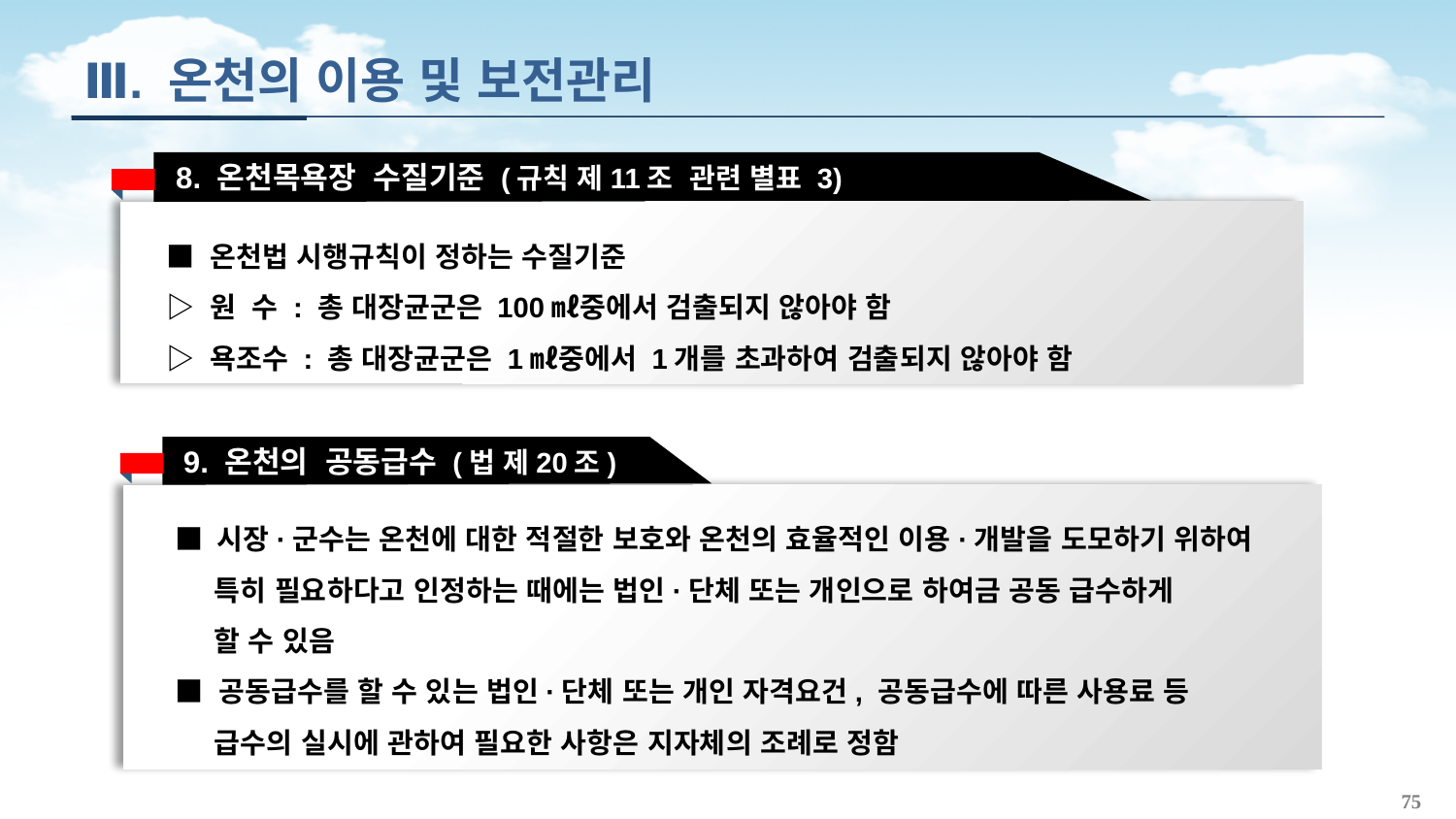

Ⅲ. 온천의 이용 및 보전관리
8. 온천목욕장  수질기준 (규칙 제11조  관련 별표 3)

■ 온천법 시행규칙이 정하는 수질기준
▷ 원  수 : 총 대장균군은 100㎖중에서 검출되지 않아야 함
▷ 욕조수 : 총 대장균군은 1㎖중에서 1개를 초과하여 검출되지 않아야 함
9. 온천의  공동급수 (법 제20조)

■ 시장·군수는 온천에 대한 적절한 보호와 온천의 효율적인 이용·개발을 도모하기 위하여
    특히 필요하다고 인정하는 때에는 법인·단체 또는 개인으로 하여금 공동 급수하게
    할 수 있음
■ 공동급수를 할 수 있는 법인·단체 또는 개인 자격요건, 공동급수에 따른 사용료 등
    급수의 실시에 관하여 필요한 사항은 지자체의 조례로 정함
75